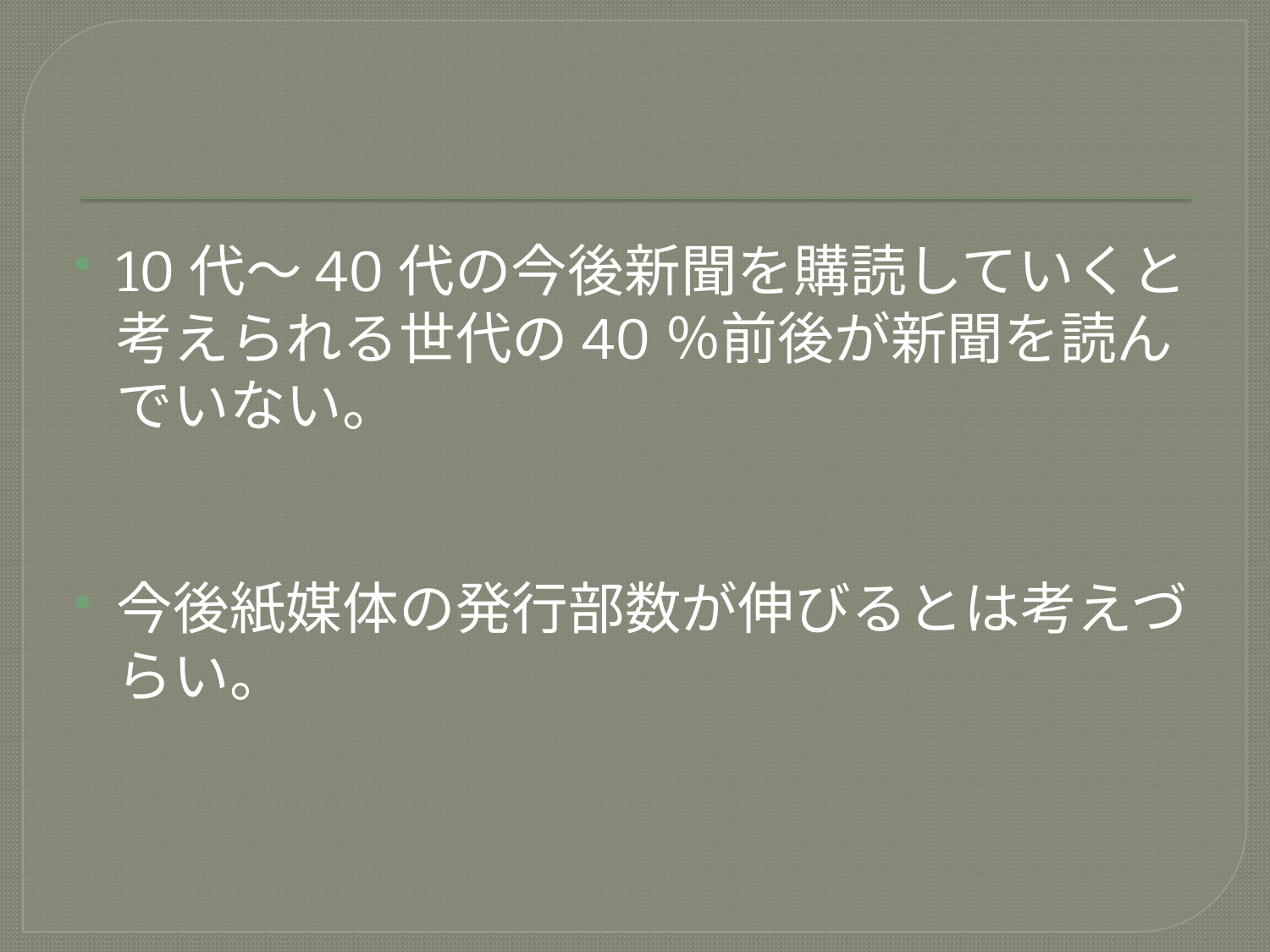

#
10代～40代の今後新聞を購読していくと考えられる世代の40％前後が新聞を読んでいない。

今後紙媒体の発行部数が伸びるとは考えづらい。